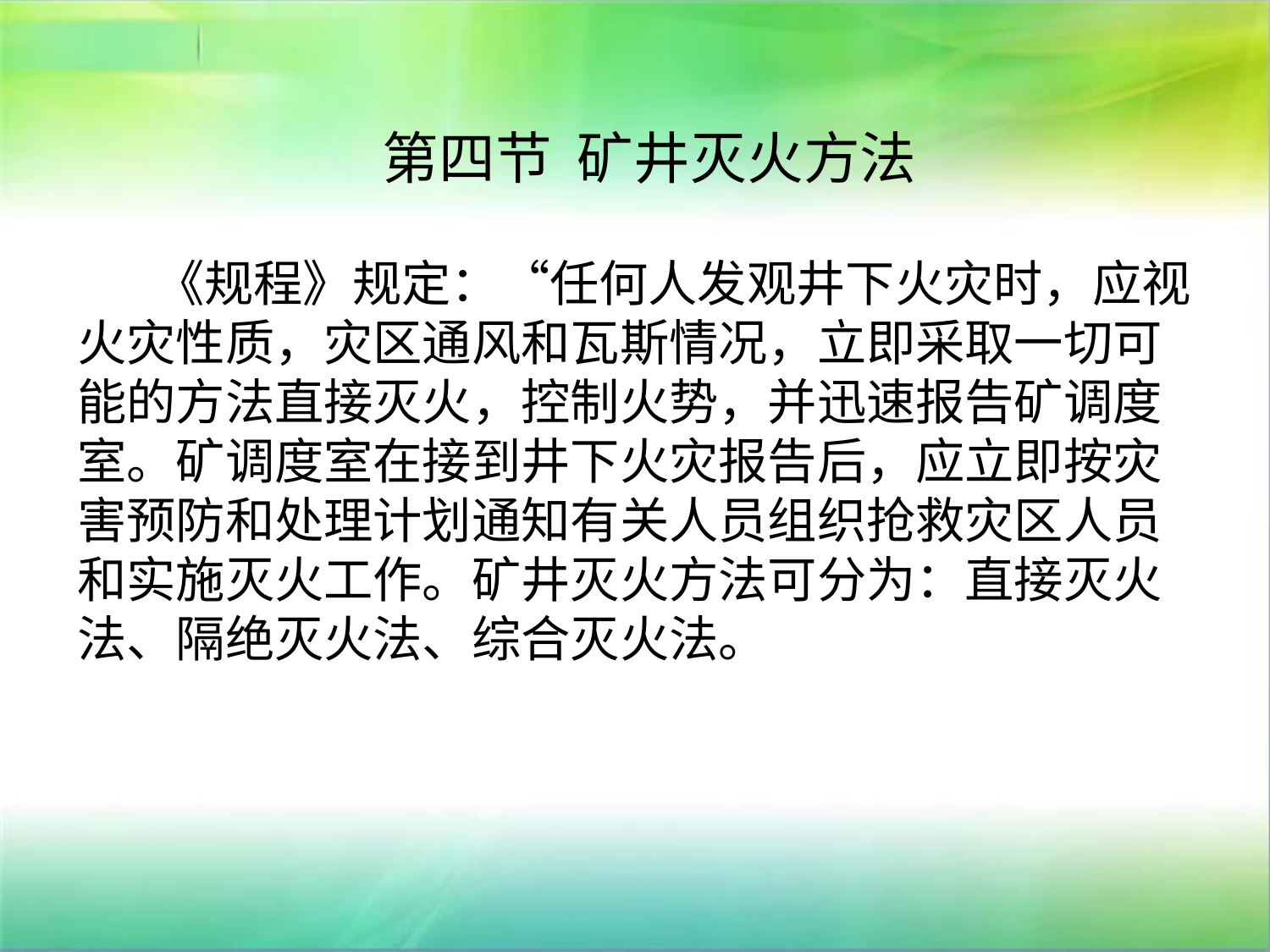

# 第四节  矿井灭火方法
      《规程》规定：“任何人发观井下火灾时，应视火灾性质，灾区通风和瓦斯情况，立即采取一切可能的方法直接灭火，控制火势，并迅速报告矿调度室。矿调度室在接到井下火灾报告后，应立即按灾害预防和处理计划通知有关人员组织抢救灾区人员和实施灭火工作。矿井灭火方法可分为：直接灭火法、隔绝灭火法、综合灭火法。